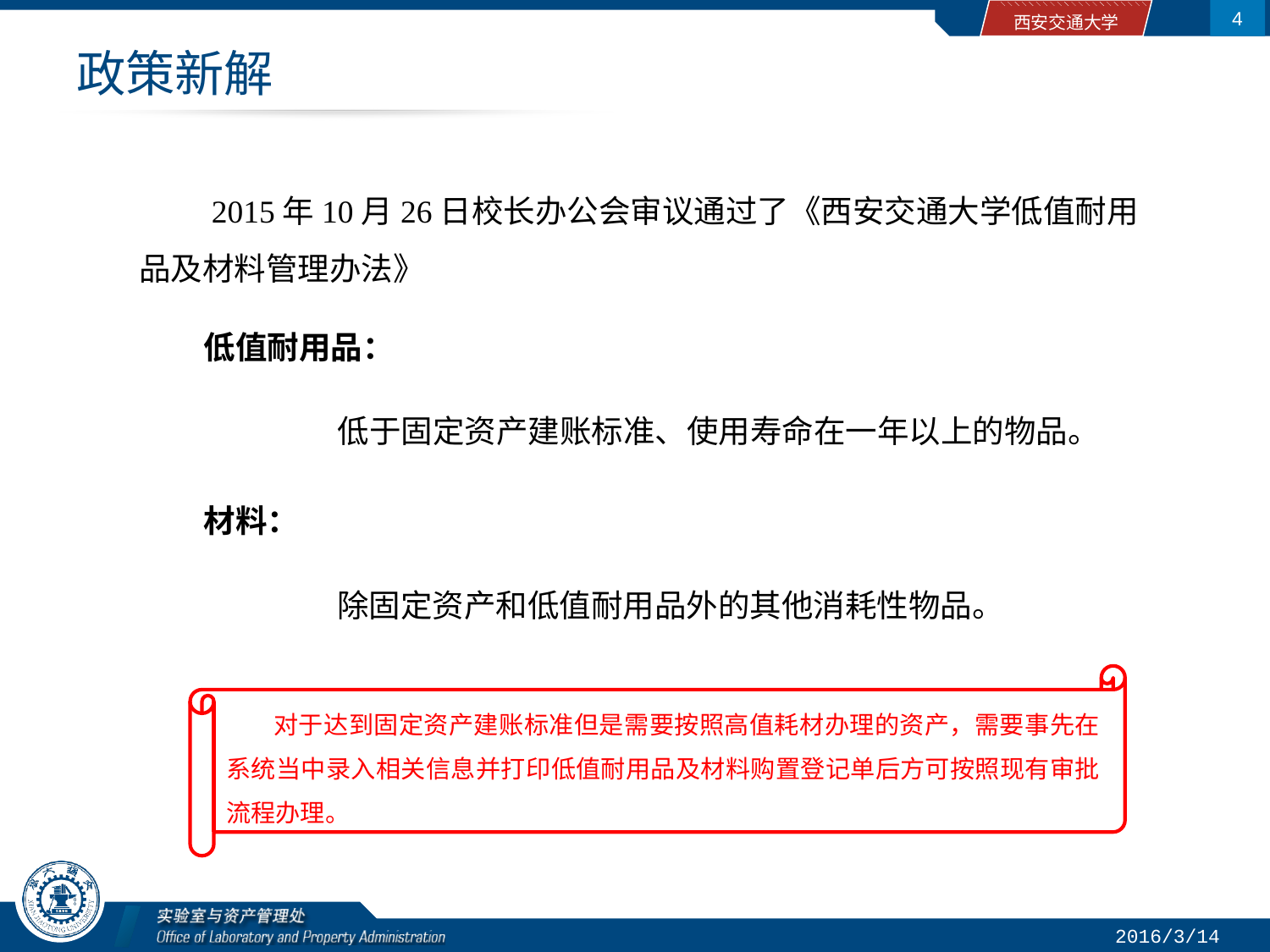

4
# 政策新解
         2015年10月26日校长办公会审议通过了《西安交通大学低值耐用品及材料管理办法》
低值耐用品：
低于固定资产建账标准、使用寿命在一年以上的物品。
材料：
除固定资产和低值耐用品外的其他消耗性物品。
       对于达到固定资产建账标准但是需要按照高值耗材办理的资产，需要事先在系统当中录入相关信息并打印低值耐用品及材料购置登记单后方可按照现有审批流程办理。
2016/3/14